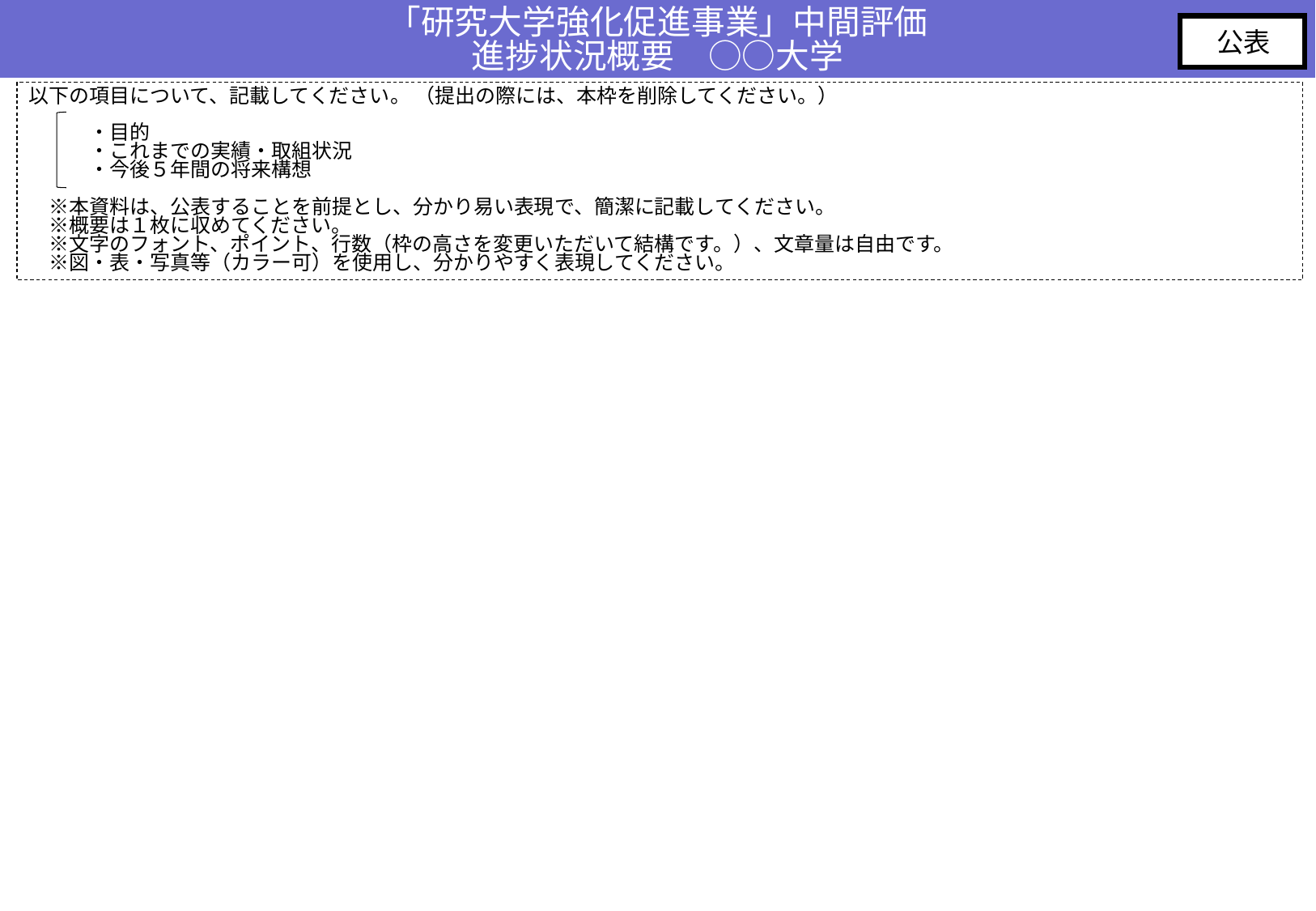

「研究大学強化促進事業」中間評価
進捗状況概要　○○大学
　公表
以下の項目について、記載してください。 （提出の際には、本枠を削除してください。）

　　　・目的
　　　・これまでの実績・取組状況
　　　・今後５年間の将来構想

　※本資料は、公表することを前提とし、分かり易い表現で、簡潔に記載してください。
　※概要は１枚に収めてください。
　※文字のフォント、ポイント、行数（枠の高さを変更いただいて結構です。）、文章量は自由です。
　※図・表・写真等（カラー可）を使用し、分かりやすく表現してください。